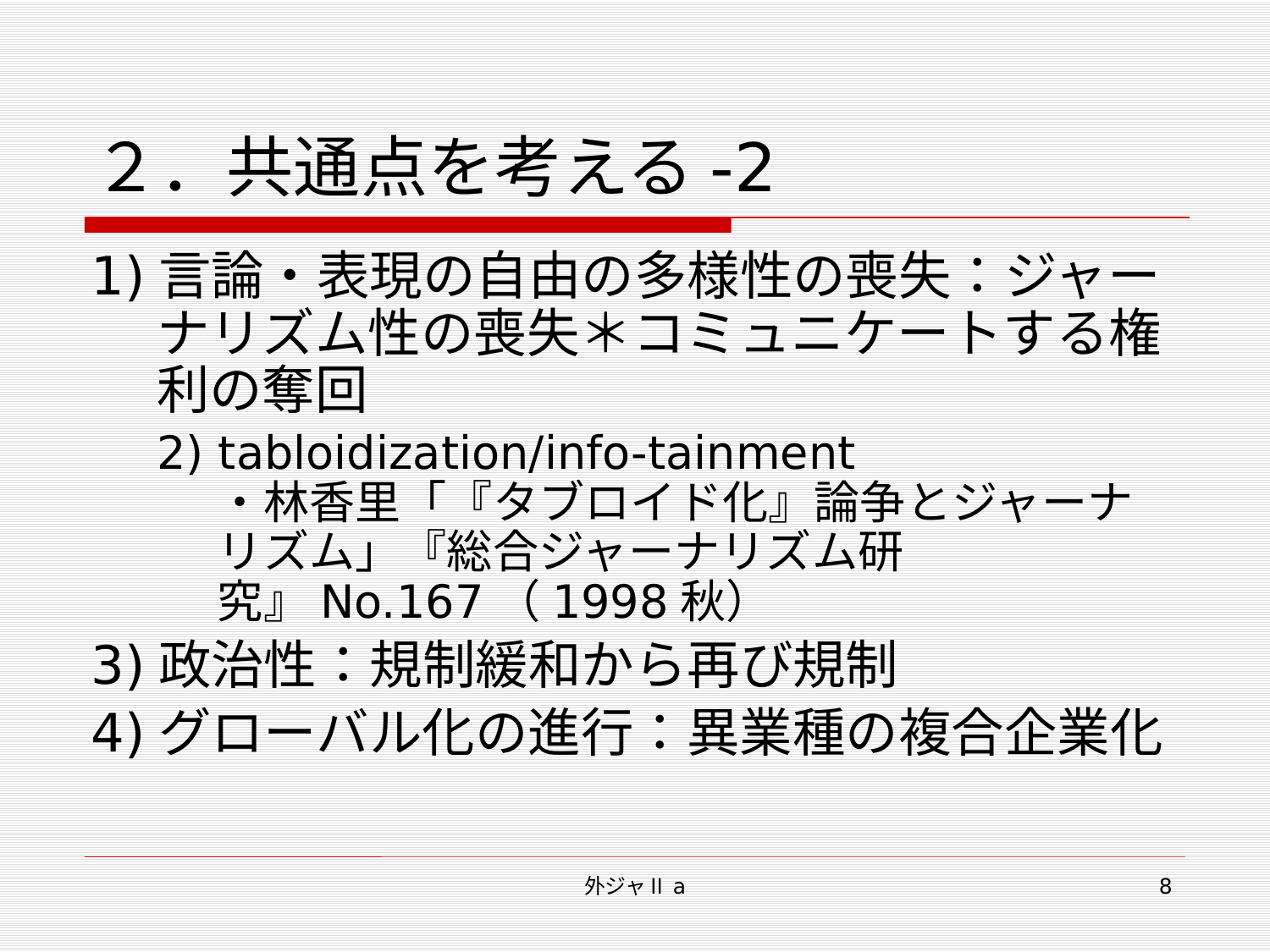

# ２．共通点を考える-2
1)言論・表現の自由の多様性の喪失：ジャーナリズム性の喪失＊コミュニケートする権利の奪回
2) tabloidization/info-tainment
・林香里「『タブロイド化』論争とジャーナリズム」『総合ジャーナリズム研究』No.167（1998秋）
3)政治性：規制緩和から再び規制
4)グローバル化の進行：異業種の複合企業化
外ジャⅡa
8